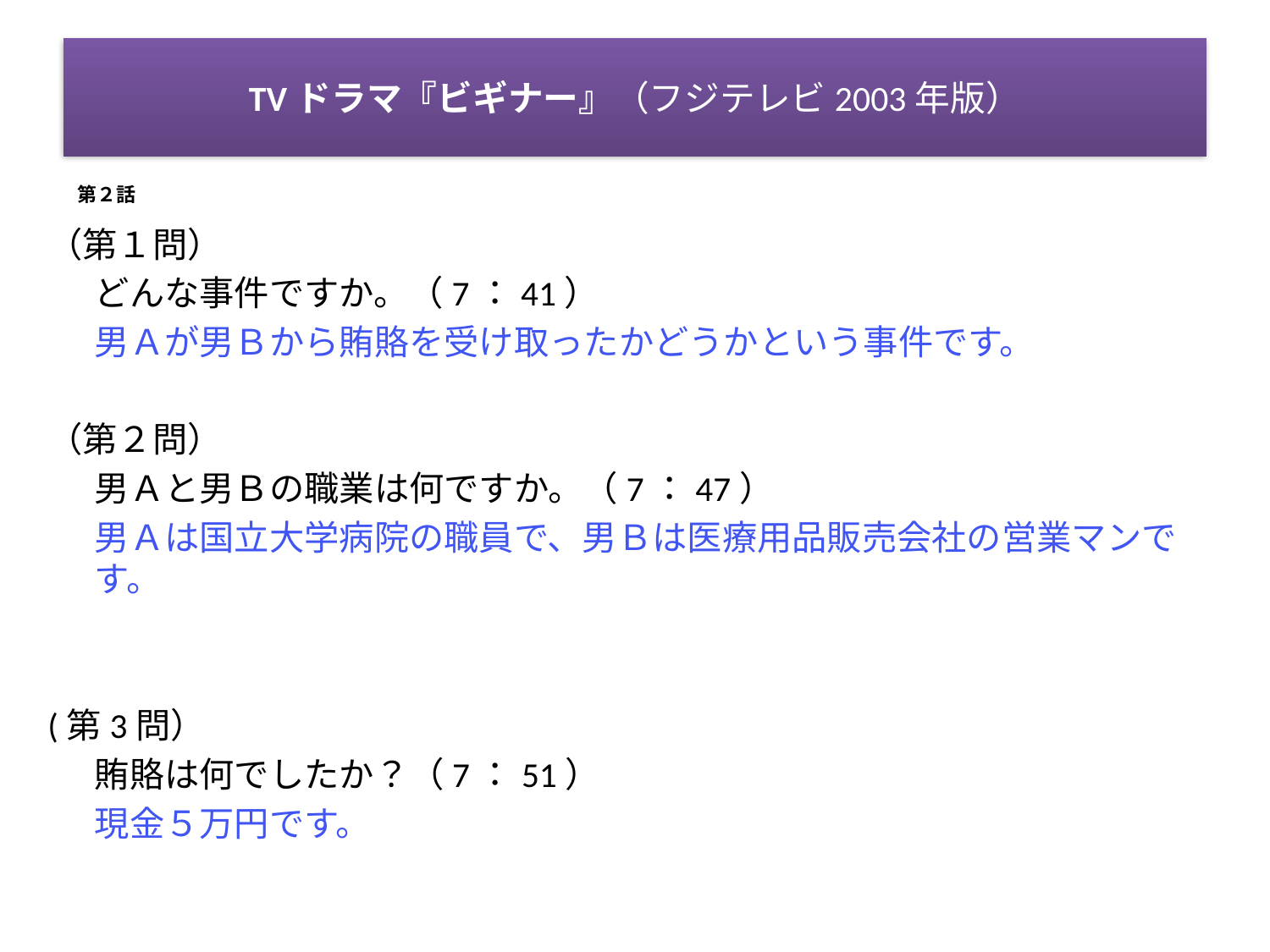

# TVドラマ『ビギナー』（フジテレビ2003年版）
第２話
（第１問）
	どんな事件ですか。（7：41）
	男Ａが男Ｂから賄賂を受け取ったかどうかという事件です。

（第２問）
	男Ａと男Ｂの職業は何ですか。（7：47）
	男Ａは国立大学病院の職員で、男Ｂは医療用品販売会社の営業マンです。

(第3問）
	賄賂は何でしたか？（7：51）
	現金５万円です。